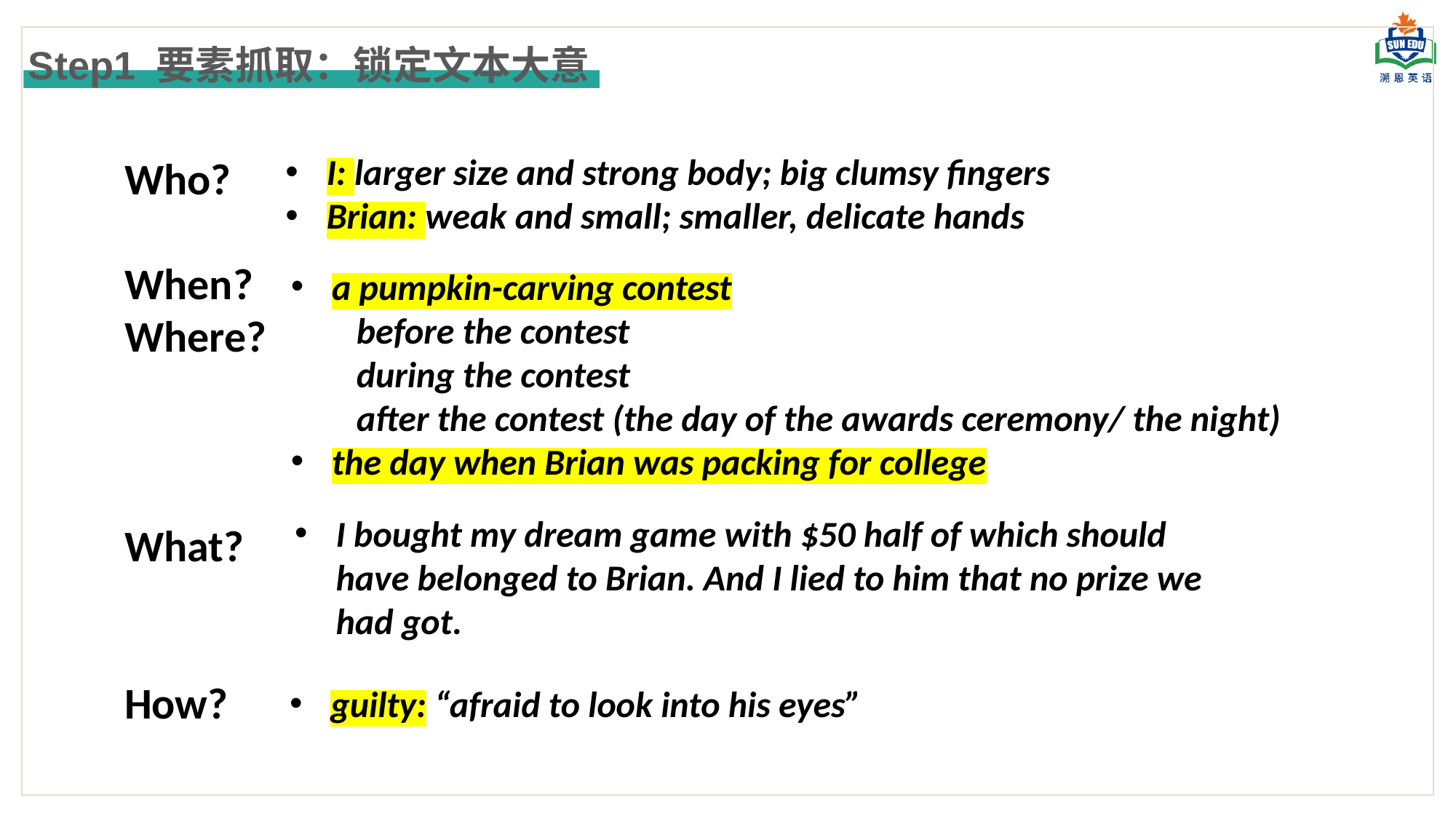

Step1 要素抓取：锁定文本大意

I: larger size and strong body; big clumsy fingers
Brian: weak and small; smaller, delicate hands
Who?

When?
Where?

What?

How?
a pumpkin-carving contest
        before the contest
        during the contest
        after the contest (the day of the awards ceremony/ the night)
the day when Brian was packing for college
I bought my dream game with $50 half of which should have belonged to Brian. And I lied to him that no prize we had got.
guilty: “afraid to look into his eyes”